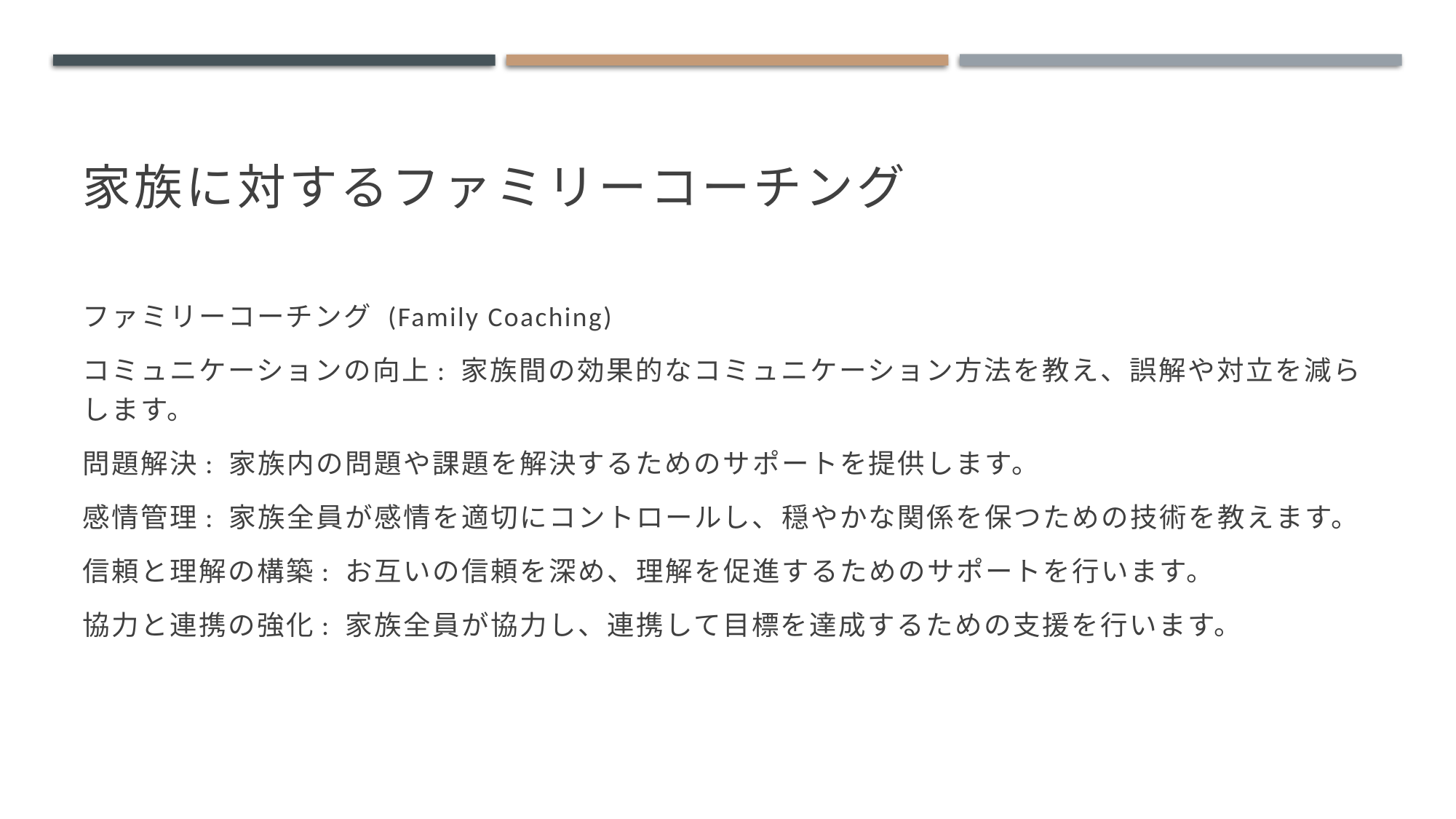

# 家族に対するファミリーコーチング
ファミリーコーチング (Family Coaching)
コミュニケーションの向上: 家族間の効果的なコミュニケーション方法を教え、誤解や対立を減らします。
問題解決: 家族内の問題や課題を解決するためのサポートを提供します。
感情管理: 家族全員が感情を適切にコントロールし、穏やかな関係を保つための技術を教えます。
信頼と理解の構築: お互いの信頼を深め、理解を促進するためのサポートを行います。
協力と連携の強化: 家族全員が協力し、連携して目標を達成するための支援を行います。